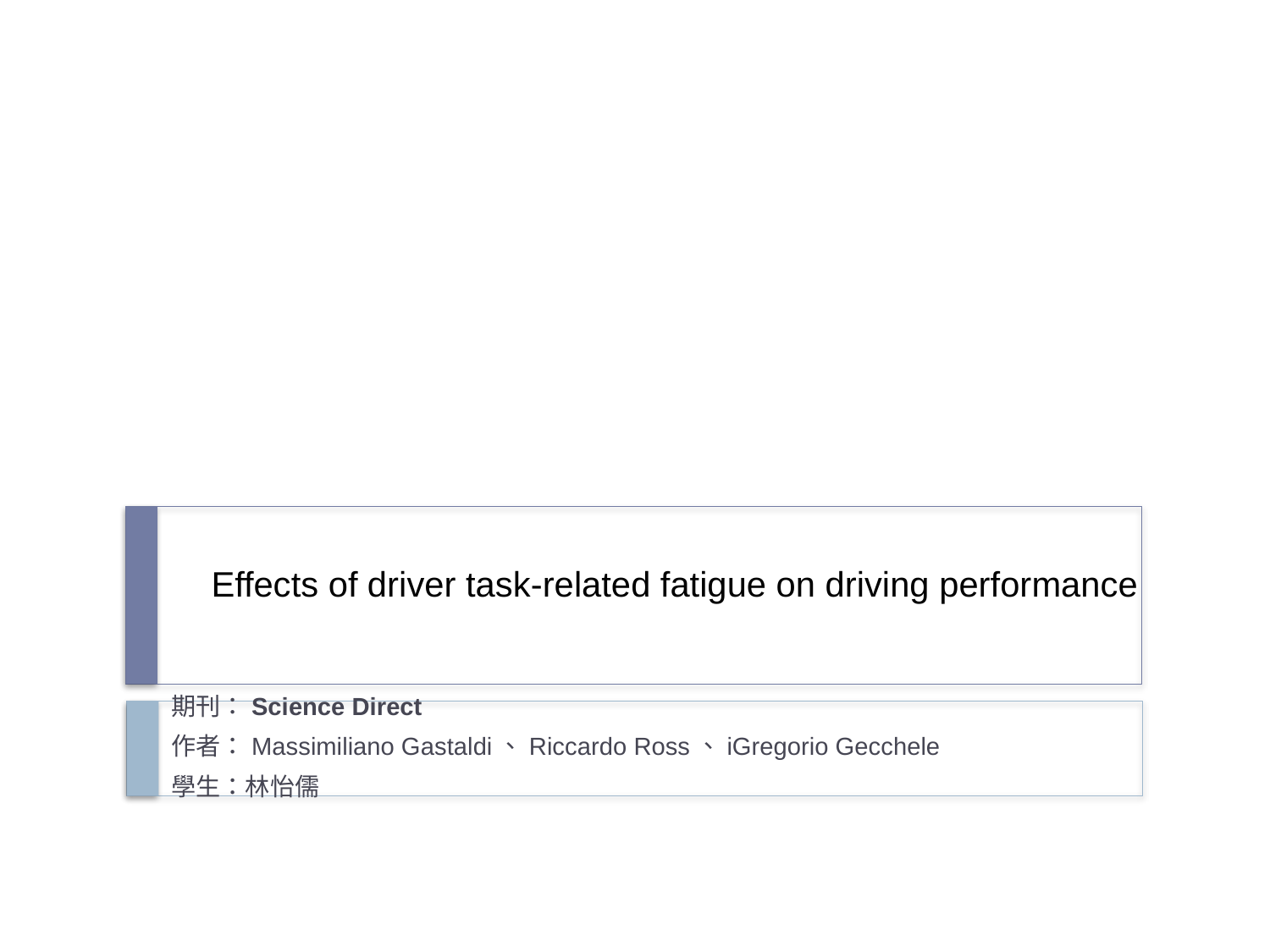

# Effects of driver task-related fatigue on driving performance
期刊：Science Direct
作者：Massimiliano Gastaldi、Riccardo Ross、iGregorio Gecchele
學生：林怡儒